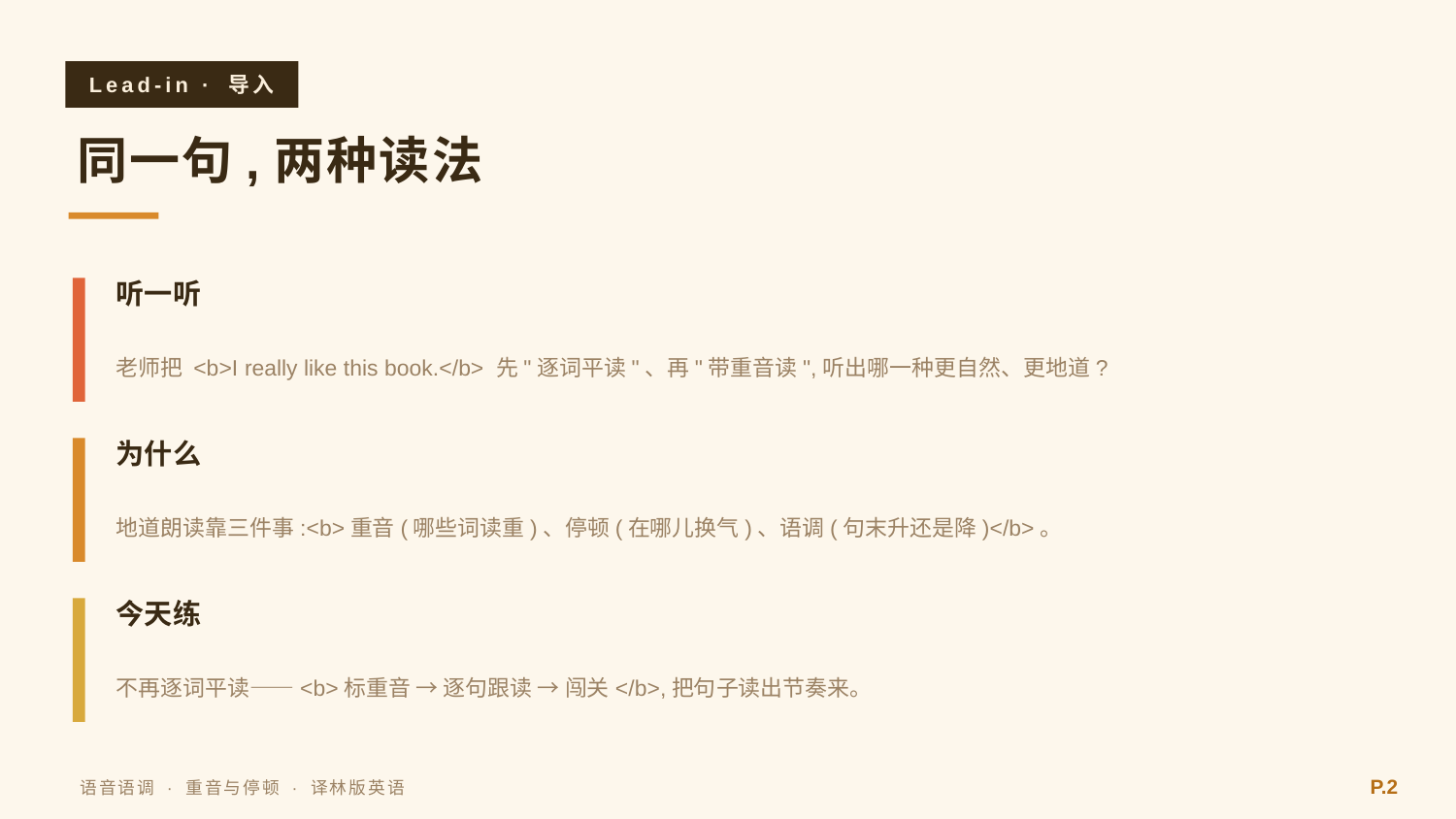

Lead-in · 导入

同一句,两种读法

听一听

老师把 <b>I really like this book.</b> 先"逐词平读"、再"带重音读",听出哪一种更自然、更地道?
为什么

地道朗读靠三件事:<b>重音(哪些词读重)、停顿(在哪儿换气)、语调(句末升还是降)</b>。
今天练

不再逐词平读——<b>标重音 → 逐句跟读 → 闯关</b>,把句子读出节奏来。
P.2
语音语调 · 重音与停顿 · 译林版英语